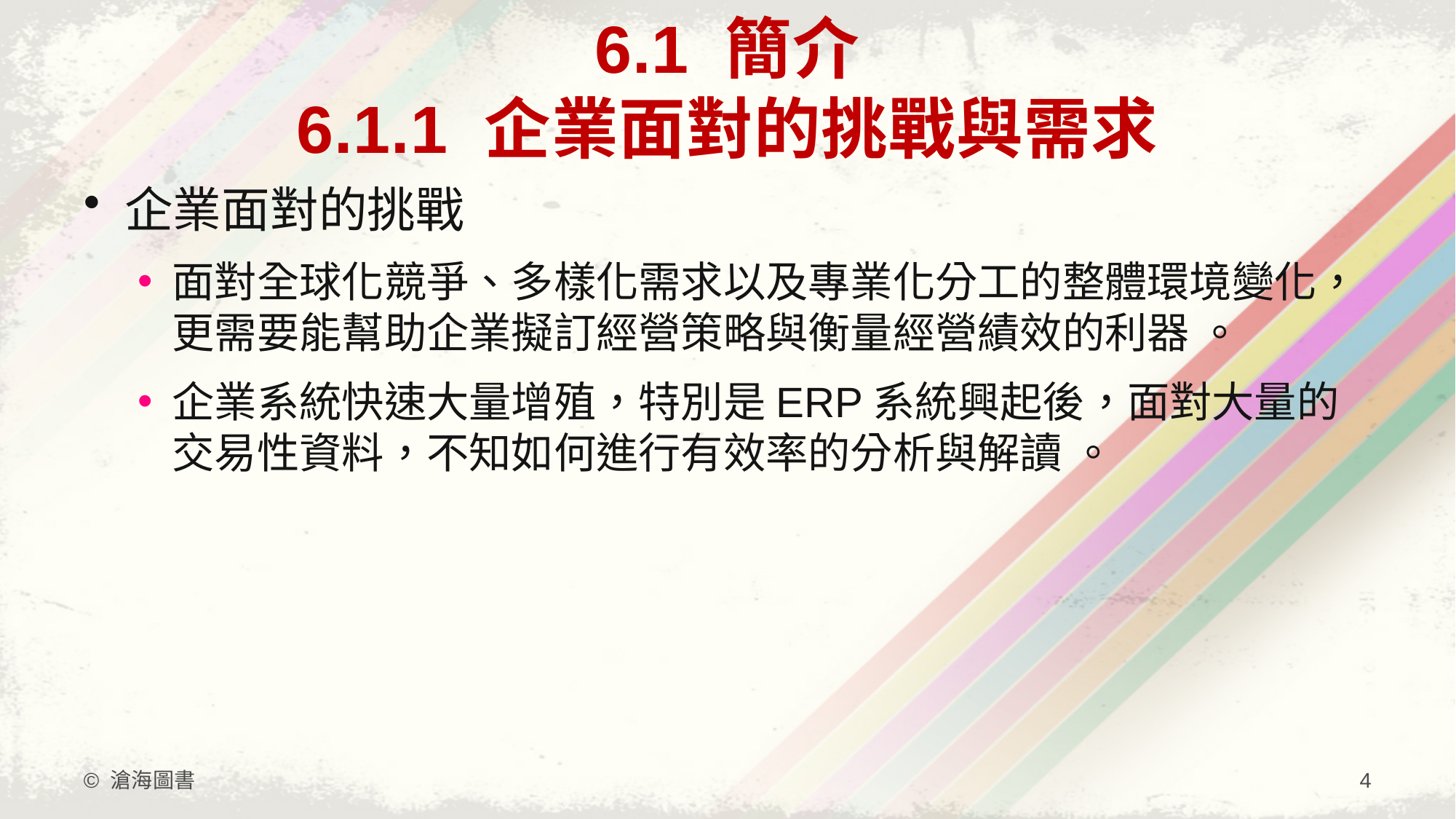

# 6.1 簡介 6.1.1 企業面對的挑戰與需求
企業面對的挑戰
面對全球化競爭、多樣化需求以及專業化分工的整體環境變化，更需要能幫助企業擬訂經營策略與衡量經營績效的利器 。
企業系統快速大量增殖，特別是ERP系統興起後，面對大量的交易性資料，不知如何進行有效率的分析與解讀 。
© 滄海圖書
4